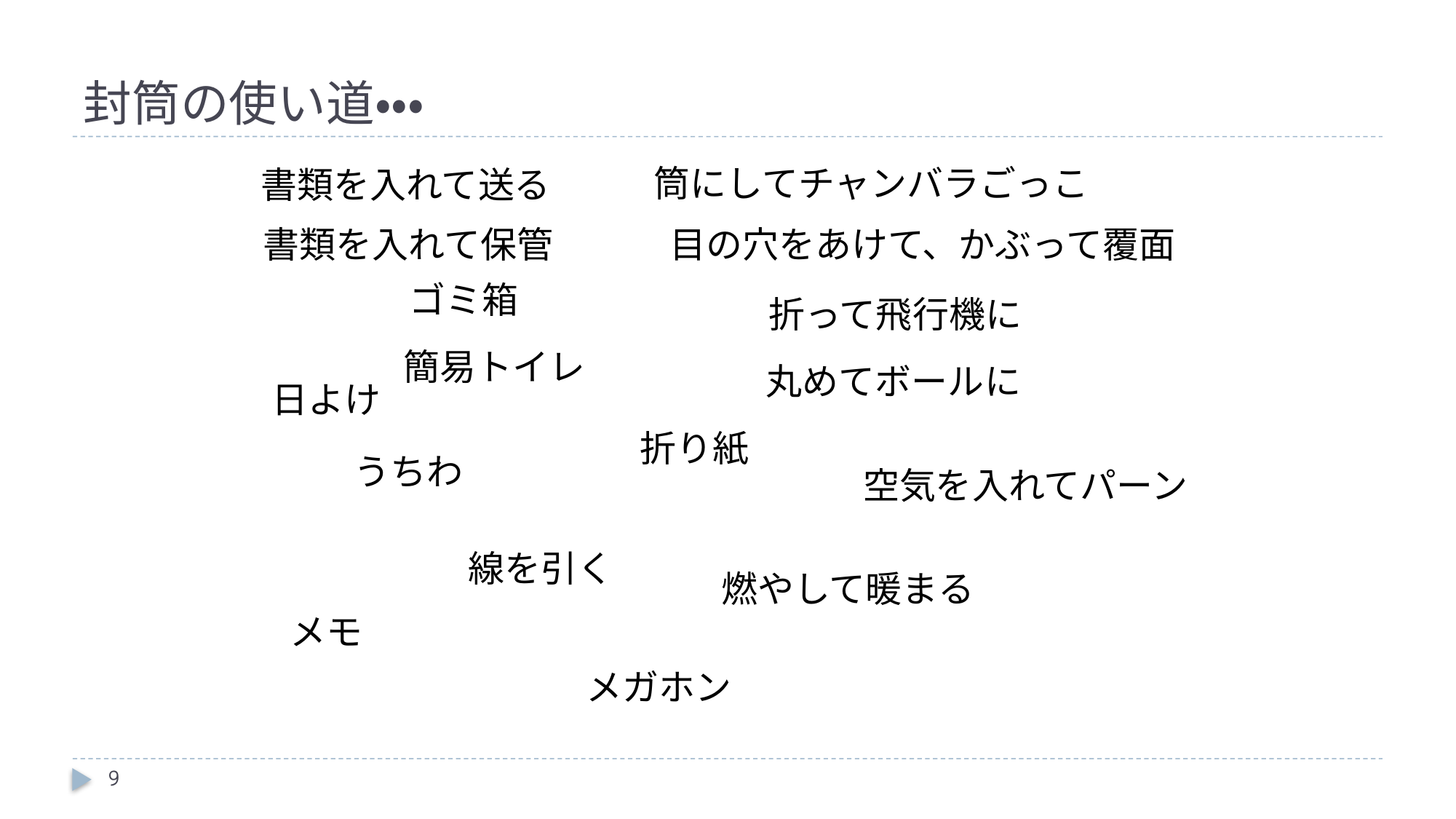

# 封筒の使い道・・・
筒にしてチャンバラごっこ
書類を入れて送る
目の穴をあけて、かぶって覆面
書類を入れて保管
ゴミ箱
折って飛行機に
簡易トイレ
丸めてボールに
日よけ
折り紙

うちわ
空気を入れてパーン
線を引く
燃やして暖まる
メモ
メガホン
9